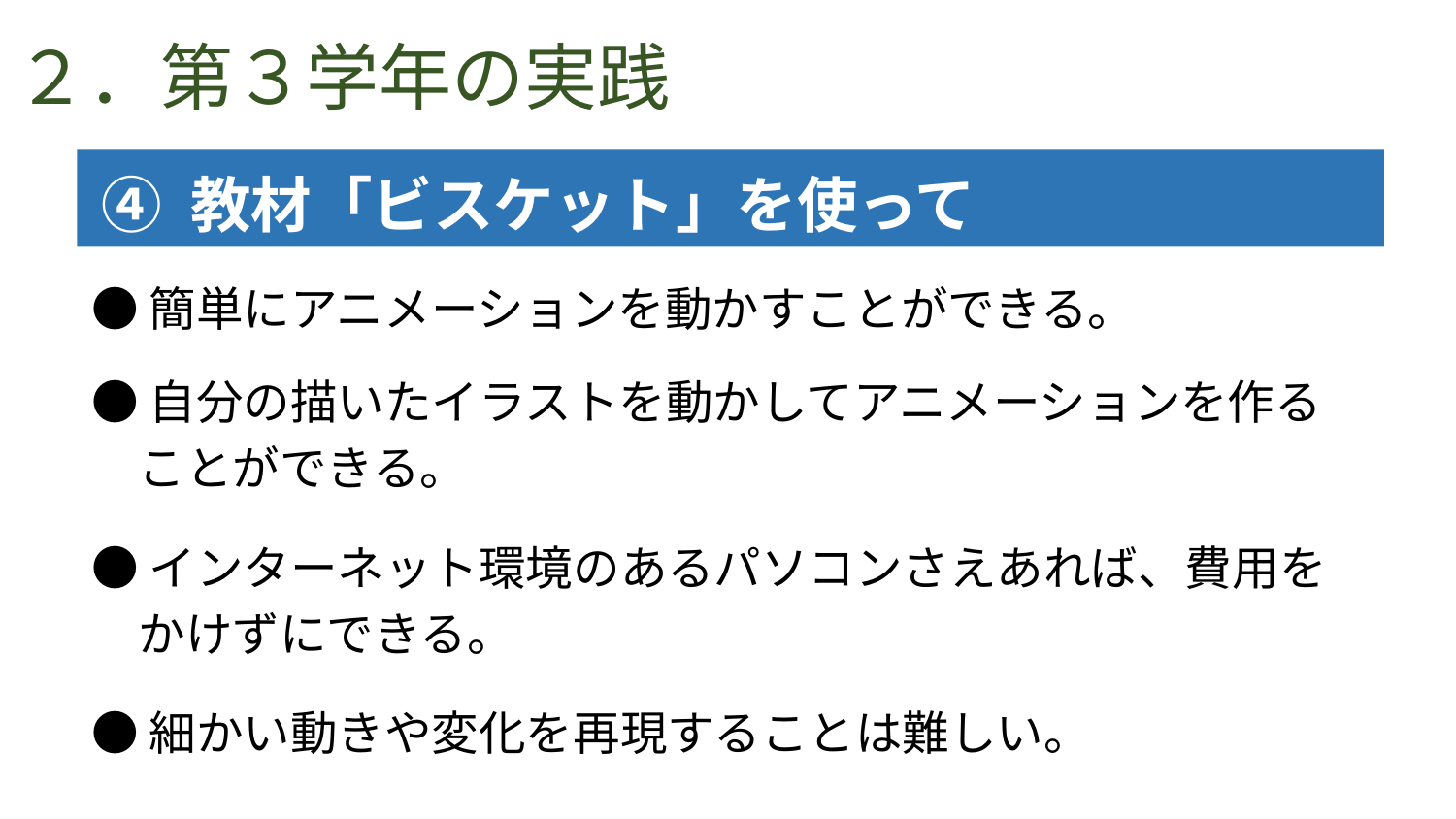

# ２．第３学年の実践
④ 教材「ビスケット」を使って
●簡単にアニメーションを動かすことができる。
●自分の描いたイラストを動かしてアニメーションを作る
　ことができる。
●インターネット環境のあるパソコンさえあれば、費用を
　かけずにできる。
●細かい動きや変化を再現することは難しい。